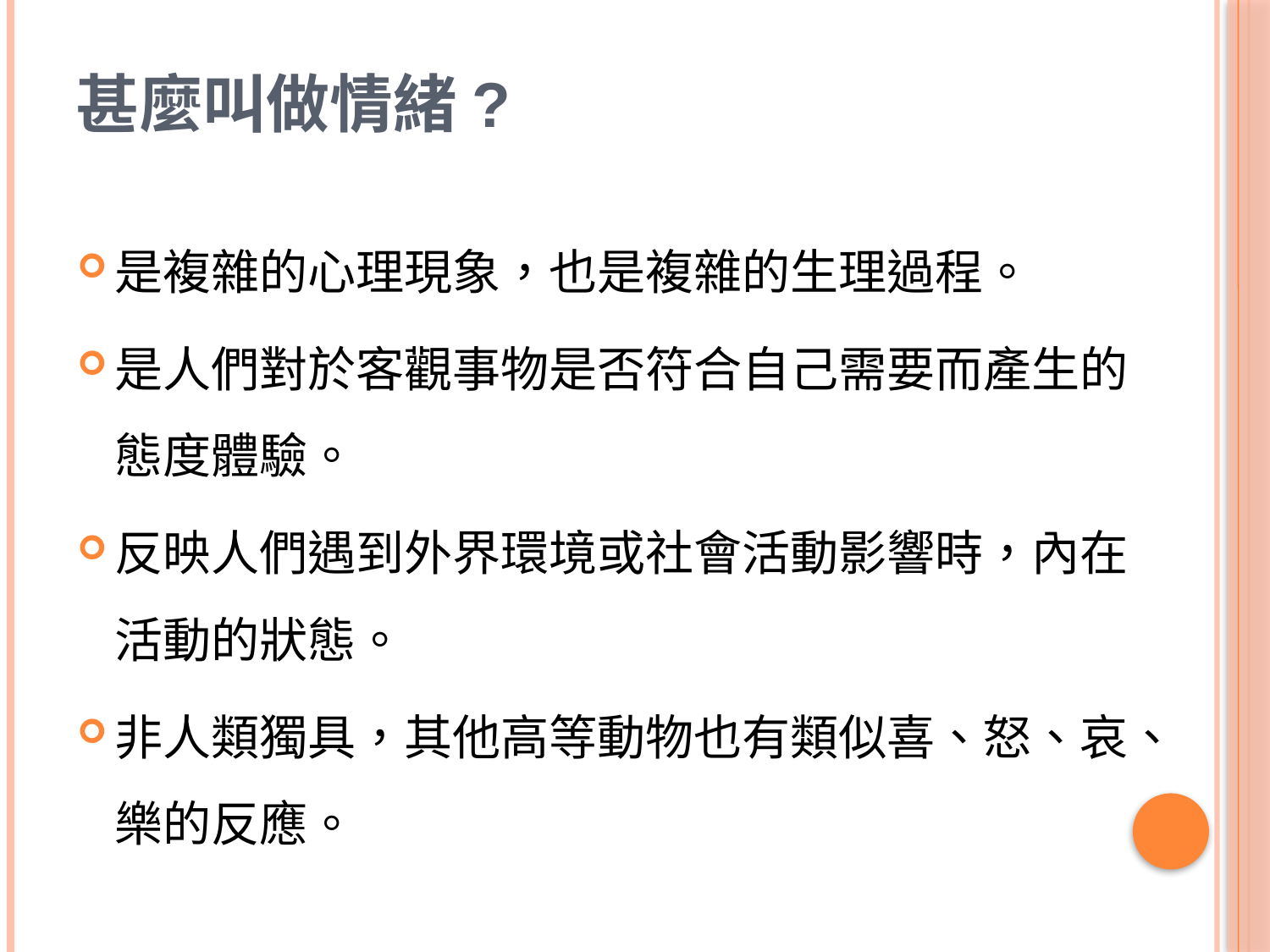

# 甚麼叫做情緒?
是複雜的心理現象，也是複雜的生理過程。
是人們對於客觀事物是否符合自己需要而產生的態度體驗。
反映人們遇到外界環境或社會活動影響時，內在活動的狀態。
非人類獨具，其他高等動物也有類似喜、怒、哀、樂的反應。